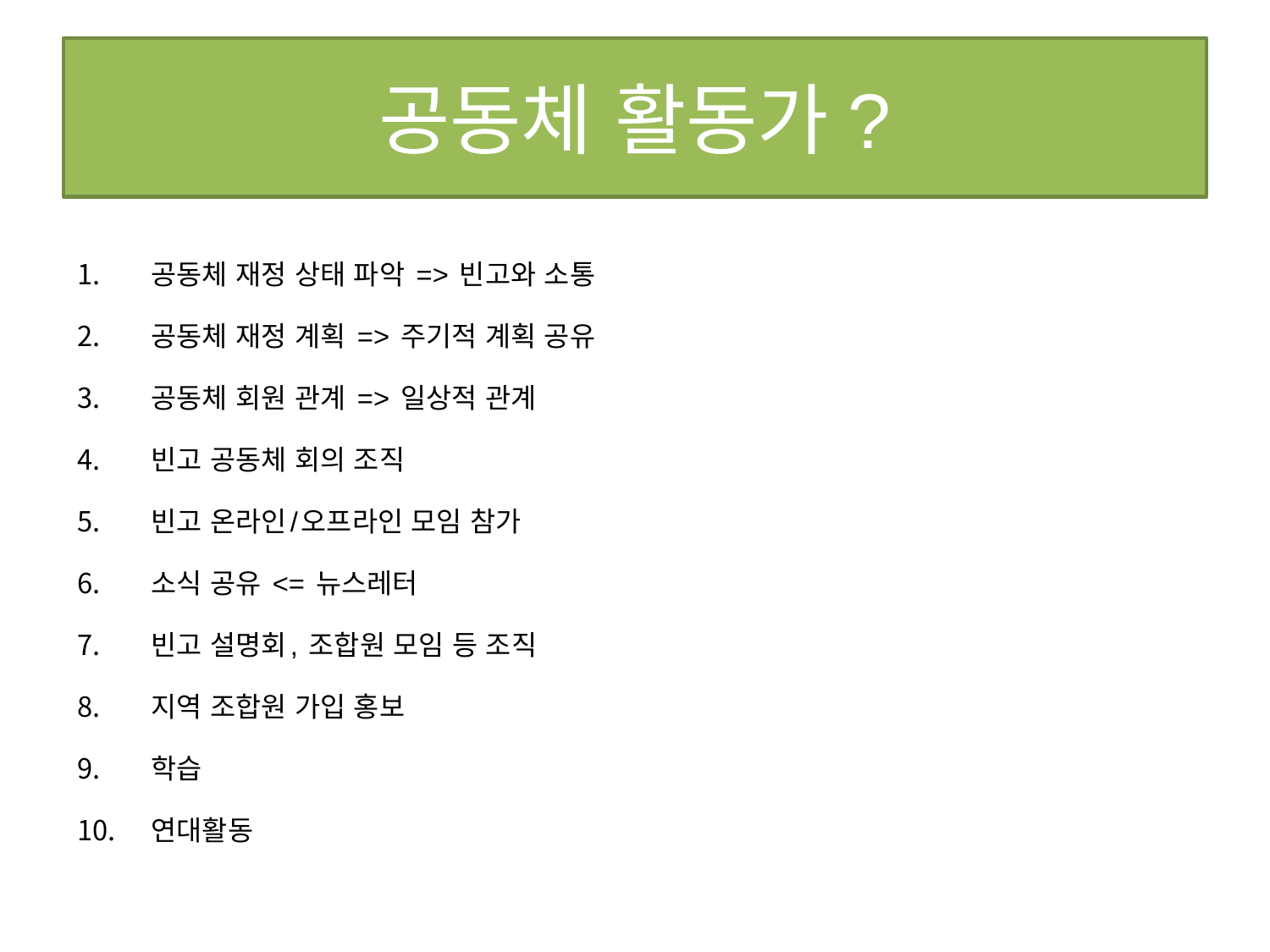

# 공동체 활동가?
공동체 재정 상태 파악 => 빈고와 소통
공동체 재정 계획 => 주기적 계획 공유
공동체 회원 관계 => 일상적 관계
빈고 공동체 회의 조직
빈고 온라인/오프라인 모임 참가
소식 공유 <= 뉴스레터
빈고 설명회, 조합원 모임 등 조직
지역 조합원 가입 홍보
학습
연대활동